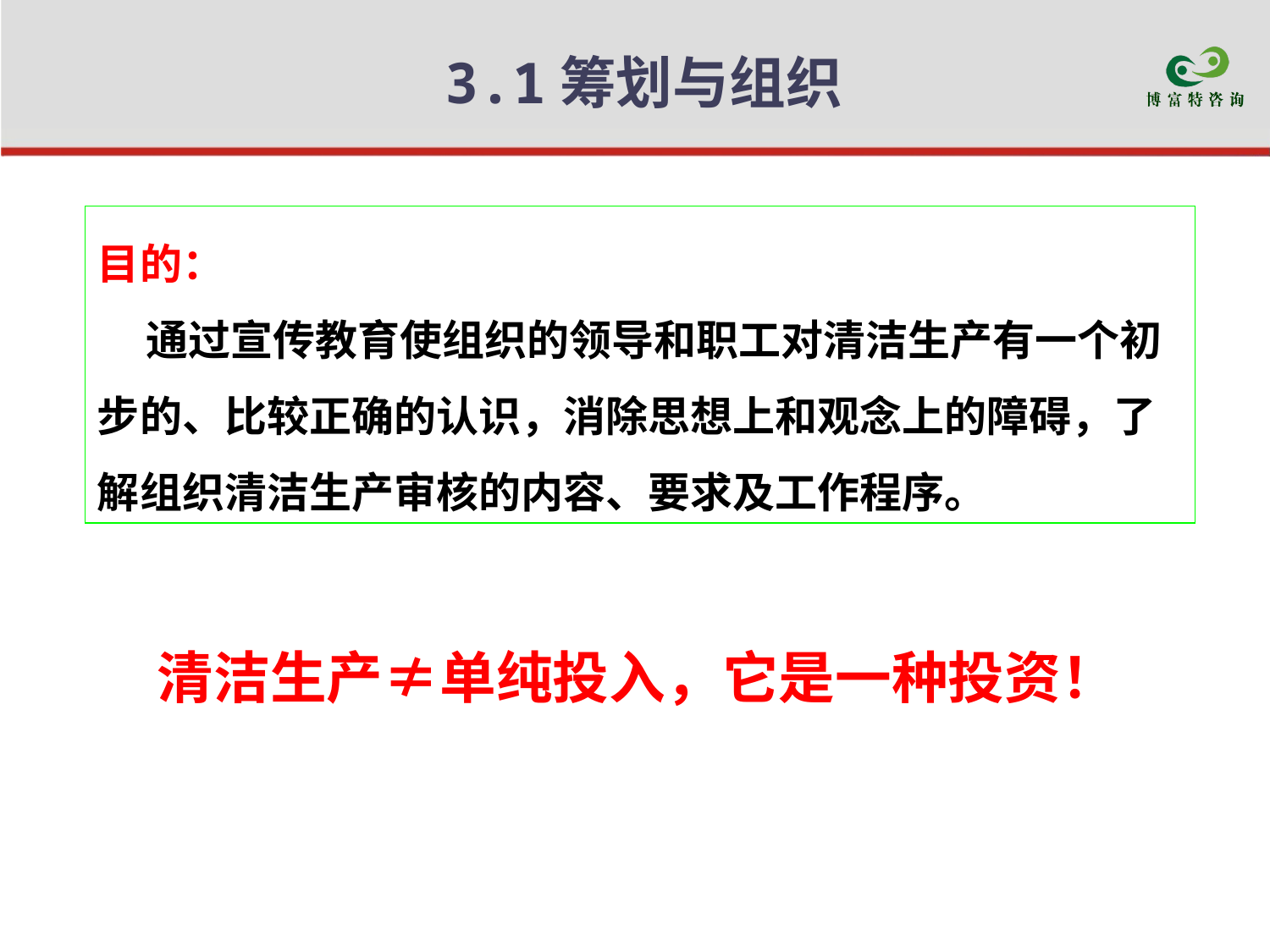

# 3.1筹划与组织
目的：
    通过宣传教育使组织的领导和职工对清洁生产有一个初步的、比较正确的认识，消除思想上和观念上的障碍，了解组织清洁生产审核的内容、要求及工作程序。

清洁生产≠单纯投入，它是一种投资！